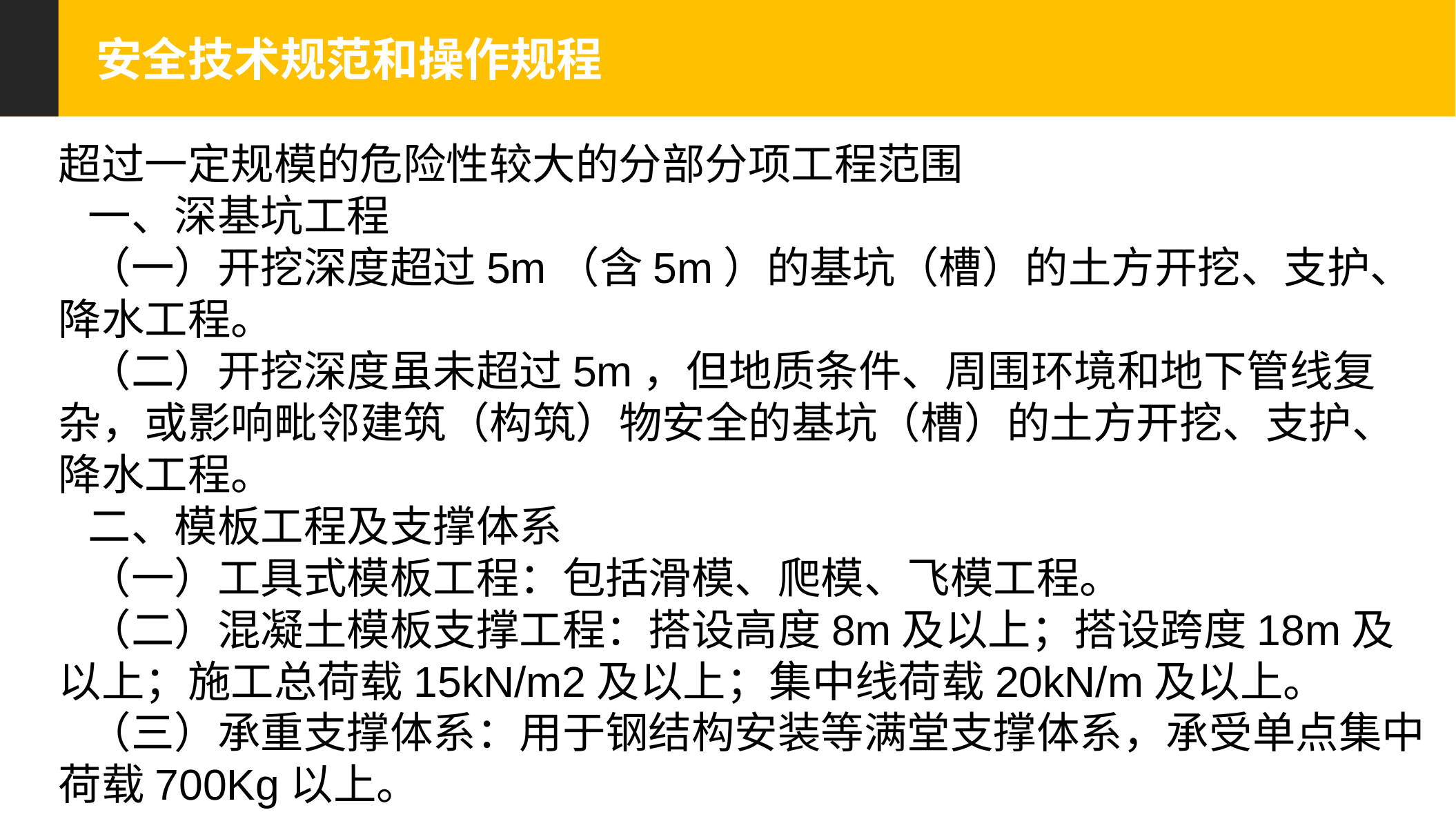

安全技术规范和操作规程
超过一定规模的危险性较大的分部分项工程范围
  一、深基坑工程
  （一）开挖深度超过5m（含5m）的基坑（槽）的土方开挖、支护、降水工程。
  （二）开挖深度虽未超过5m，但地质条件、周围环境和地下管线复杂，或影响毗邻建筑（构筑）物安全的基坑（槽）的土方开挖、支护、降水工程。
  二、模板工程及支撑体系
  （一）工具式模板工程：包括滑模、爬模、飞模工程。
  （二）混凝土模板支撑工程：搭设高度8m及以上；搭设跨度18m及以上；施工总荷载15kN/m2及以上；集中线荷载20kN/m及以上。
  （三）承重支撑体系：用于钢结构安装等满堂支撑体系，承受单点集中荷载700Kg以上。